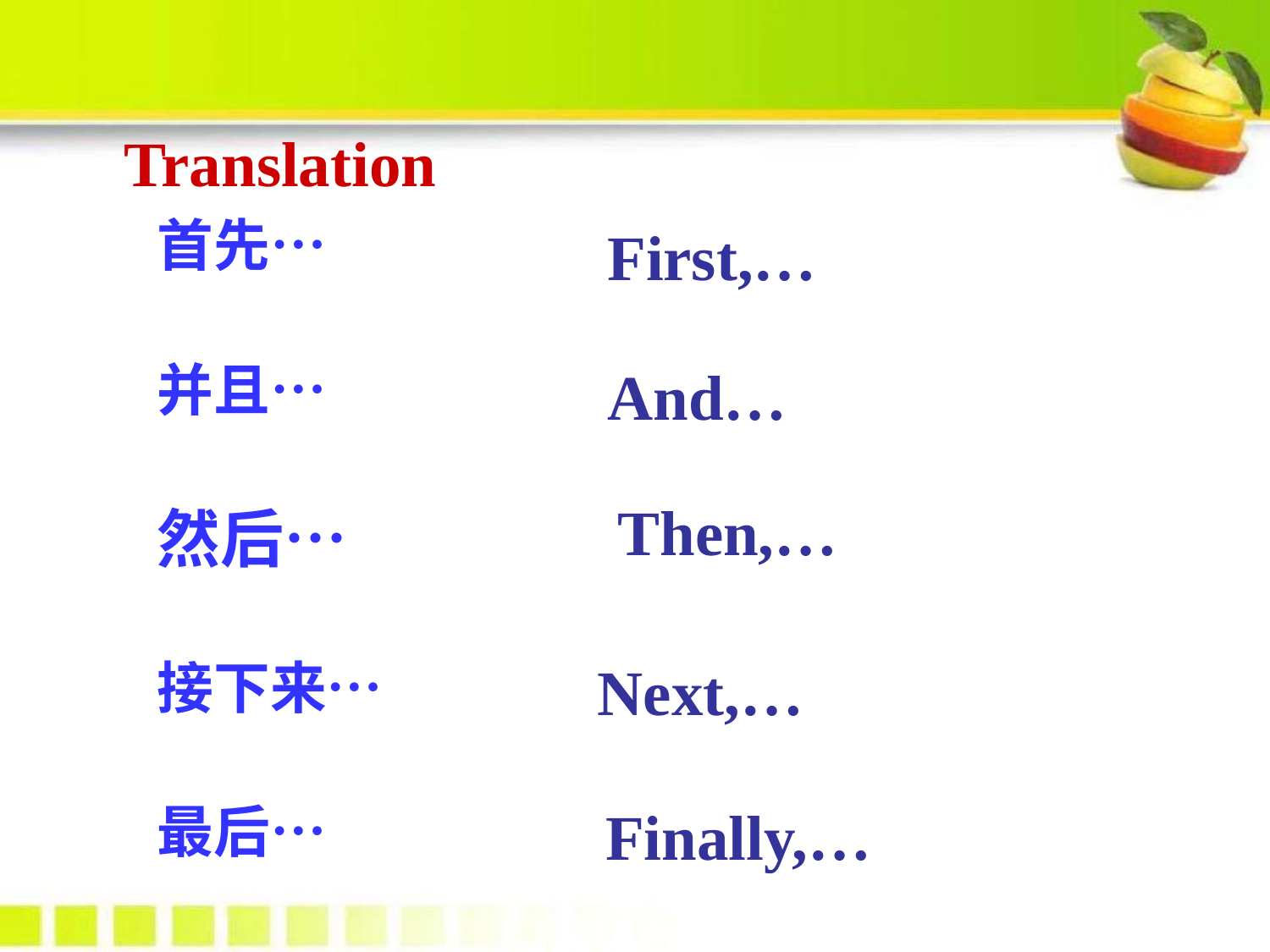

Translation
First,…
首先…

并且…

然后…

接下来…

最后…

And…
Then,…
Next,…
 Finally,…